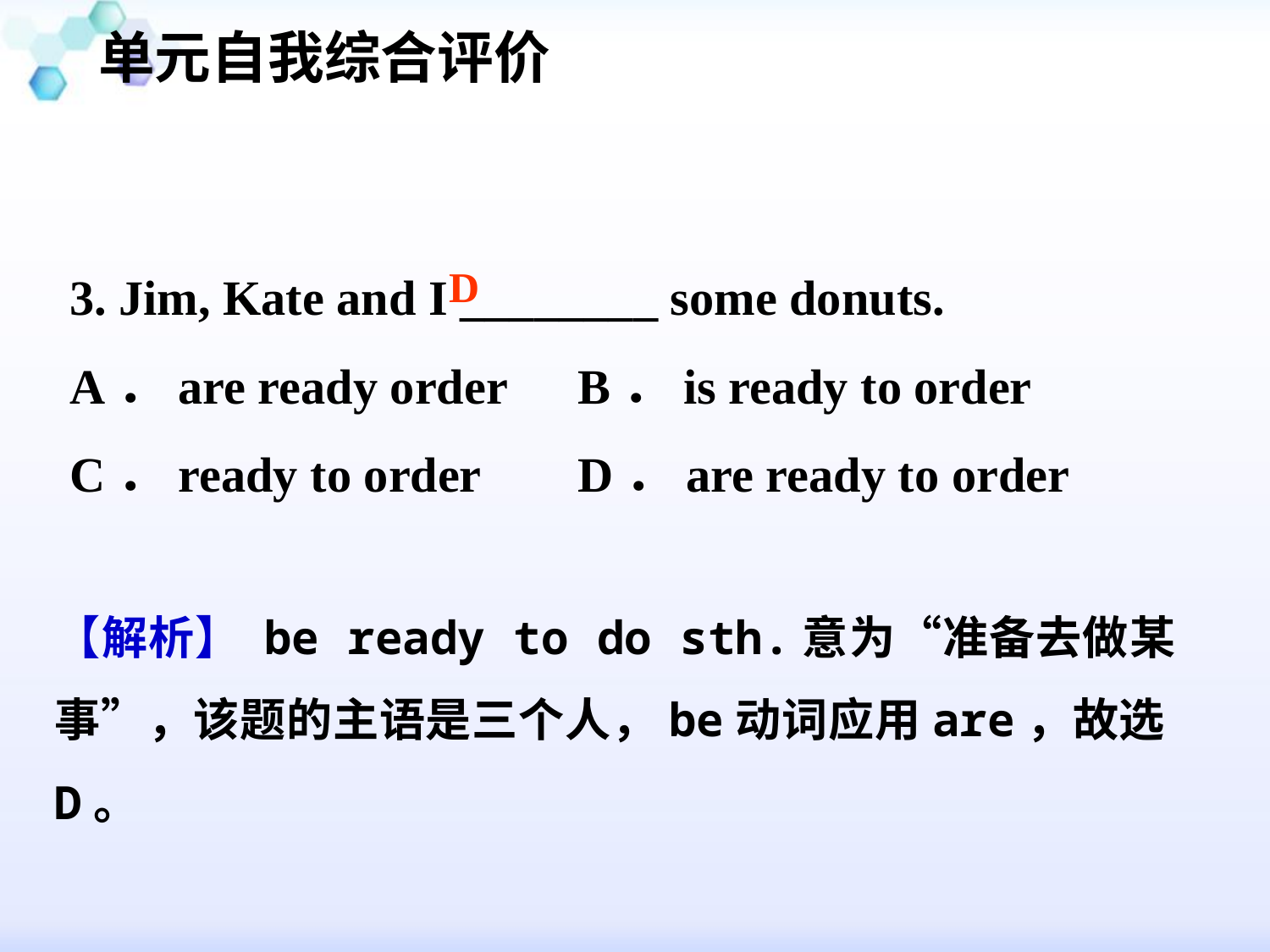

单元自我综合评价
#
3. Jim, Kate and I ________ some donuts.
A．are ready order   	B．is ready to order
C．ready to order  	D．are ready to order
D
【解析】 be ready to do sth.意为“准备去做某事”，该题的主语是三个人，be动词应用are，故选D。